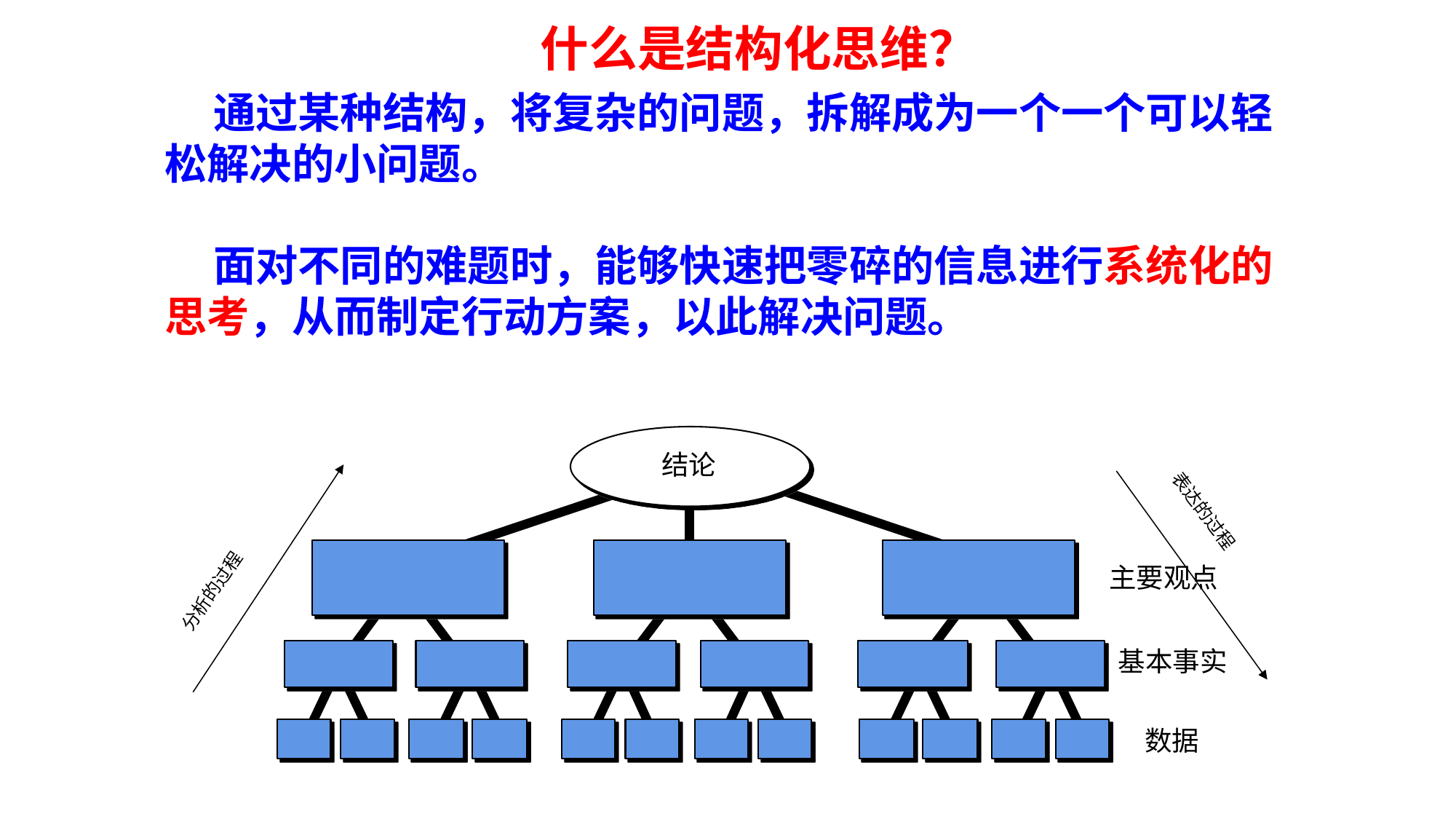

什么是结构化思维？
    通过某种结构，将复杂的问题，拆解成为一个一个可以轻松解决的小问题。

    面对不同的难题时，能够快速把零碎的信息进行系统化的思考，从而制定行动方案，以此解决问题。
结论

主要观点

基本事实

数据

分析的过程
表达的过程